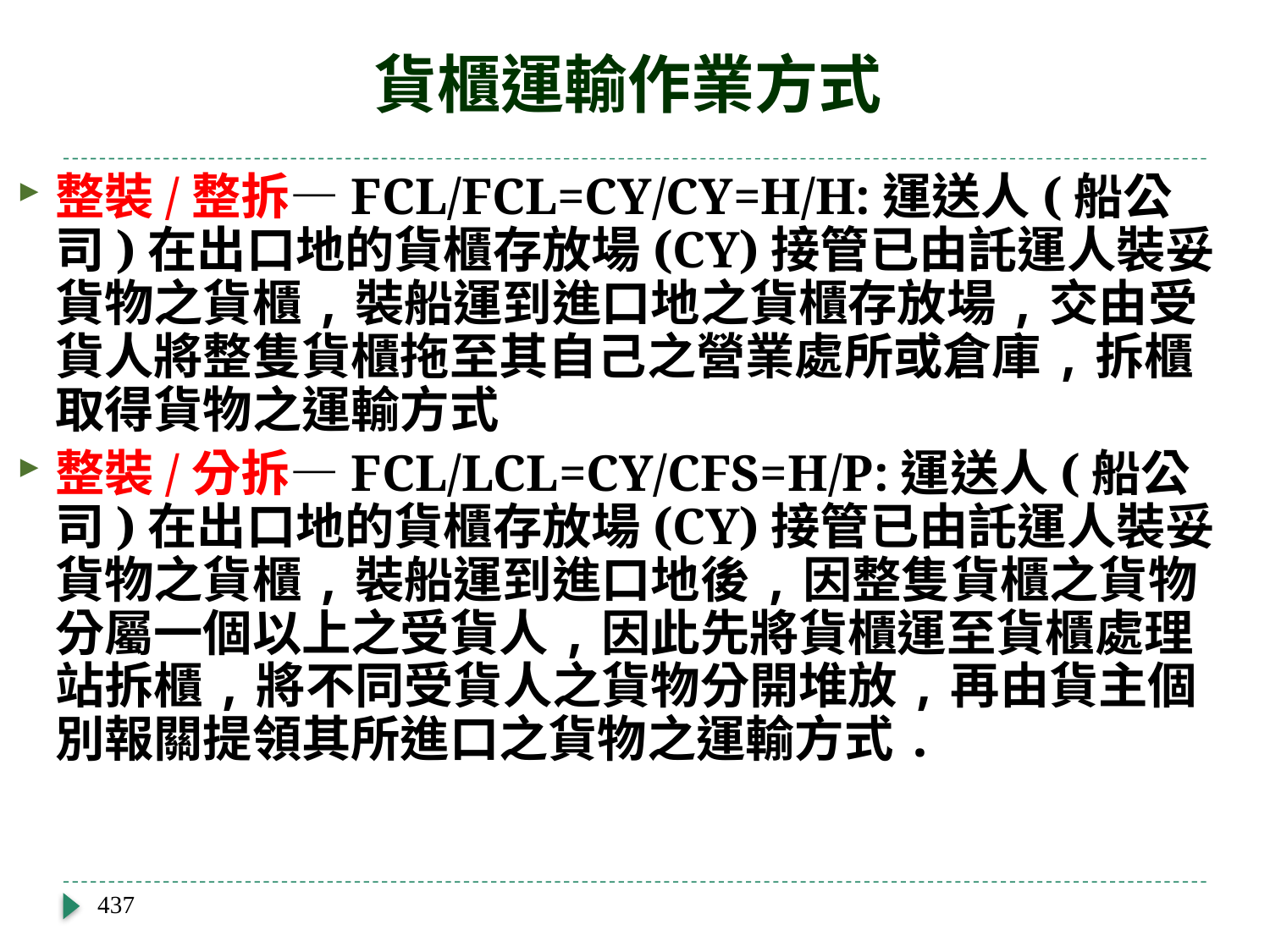

# 貨櫃運輸作業方式
整裝/整拆—FCL/FCL=CY/CY=H/H:運送人(船公司)在出口地的貨櫃存放場(CY)接管已由託運人裝妥貨物之貨櫃,裝船運到進口地之貨櫃存放場,交由受貨人將整隻貨櫃拖至其自己之營業處所或倉庫,拆櫃取得貨物之運輸方式
整裝/分拆—FCL/LCL=CY/CFS=H/P:運送人(船公司)在出口地的貨櫃存放場(CY)接管已由託運人裝妥貨物之貨櫃,裝船運到進口地後,因整隻貨櫃之貨物分屬一個以上之受貨人,因此先將貨櫃運至貨櫃處理站拆櫃,將不同受貨人之貨物分開堆放,再由貨主個別報關提領其所進口之貨物之運輸方式.
437